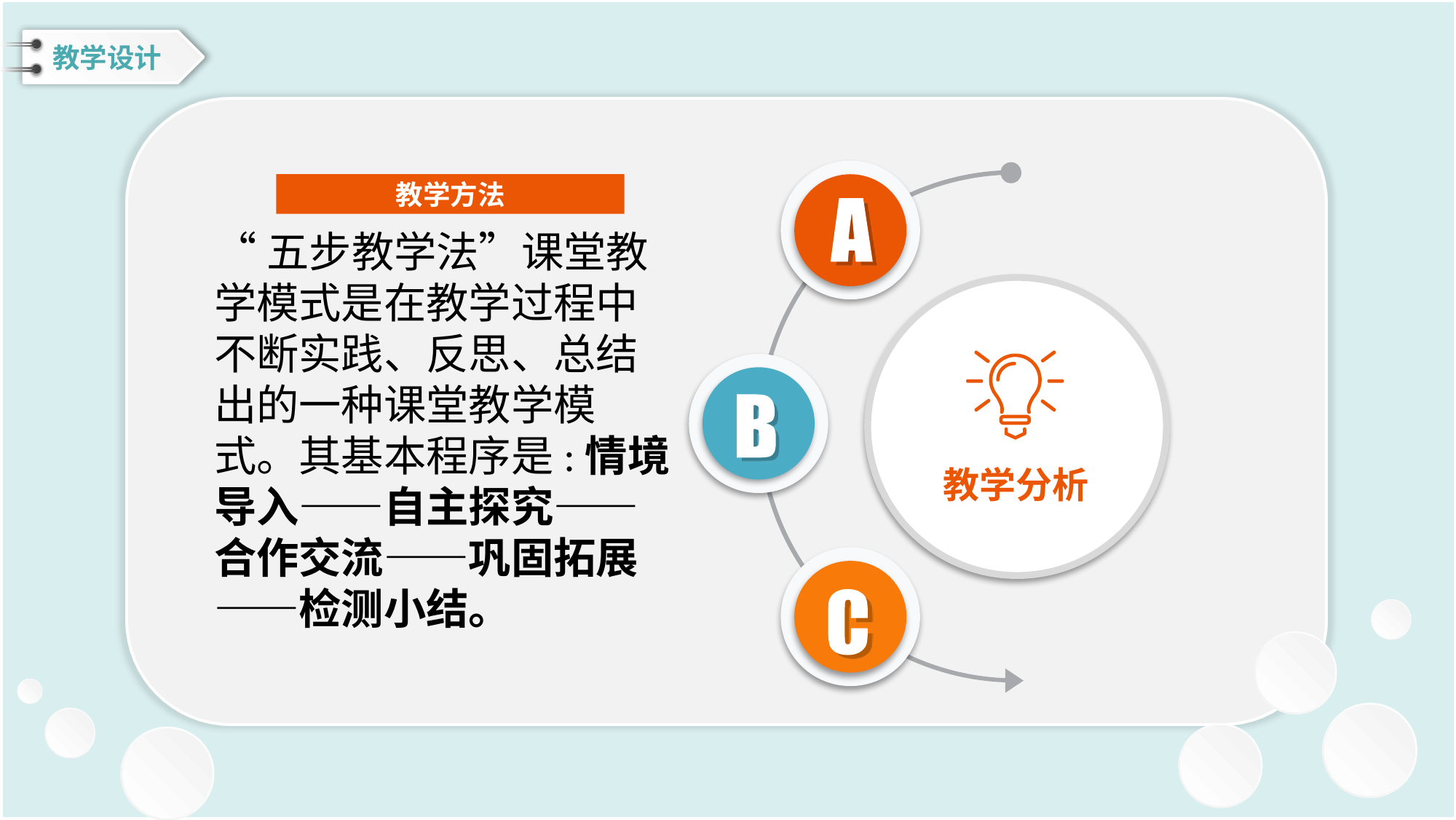

教学设计

教学方法

“五步教学法”课堂教学模式是在教学过程中不断实践、反思、总结出的一种课堂教学模式。其基本程序是:情境导入——自主探究——合作交流——巩固拓展——检测小结。

教学分析